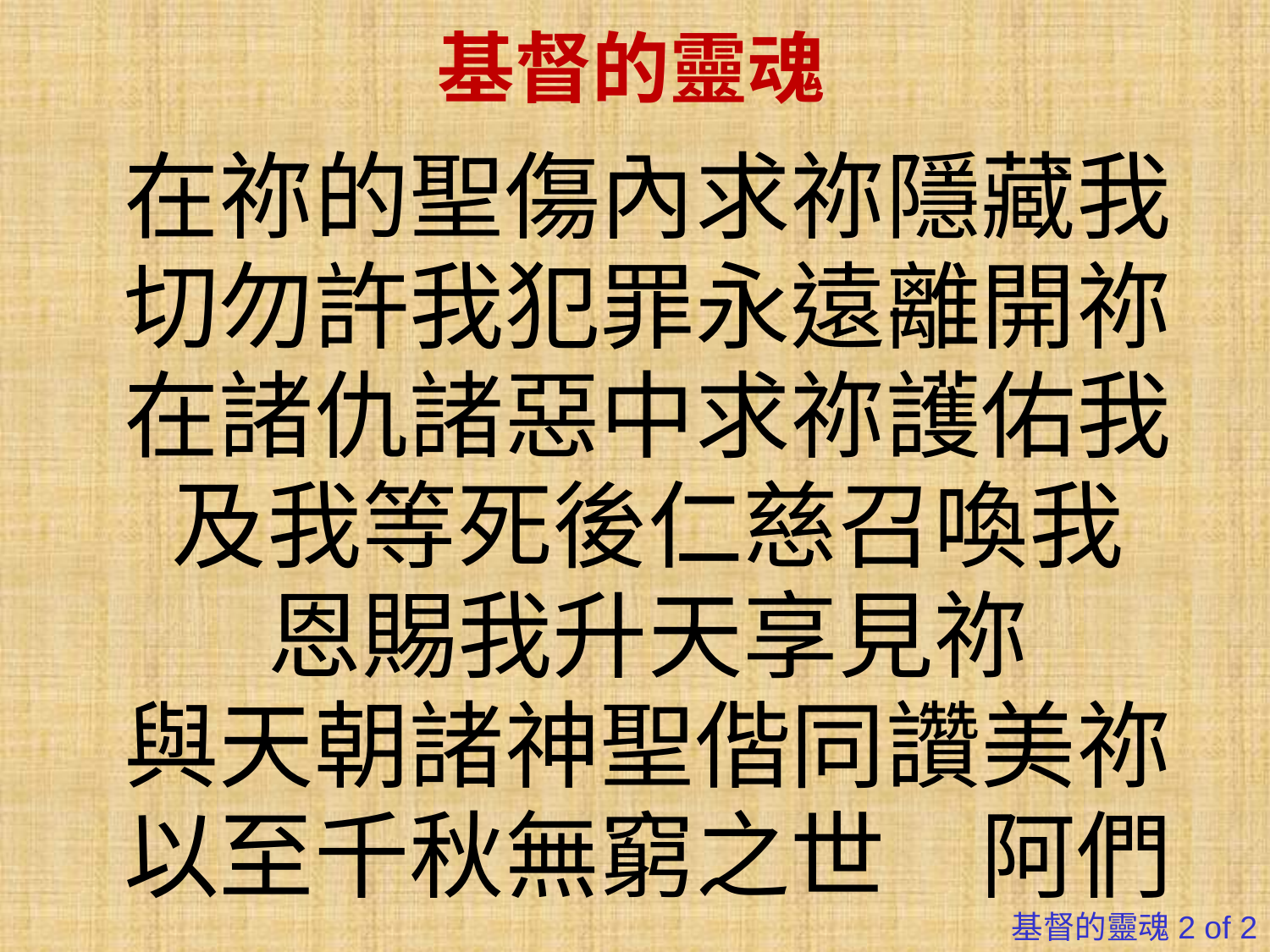

# 基督的靈魂
在祢的聖傷內求祢隱藏我
切勿許我犯罪永遠離開祢
在諸仇諸惡中求祢護佑我
及我等死後仁慈召喚我
恩賜我升天享見祢
與天朝諸神聖偕同讚美祢
以至千秋無窮之世　阿們

基督的靈魂2 of 2